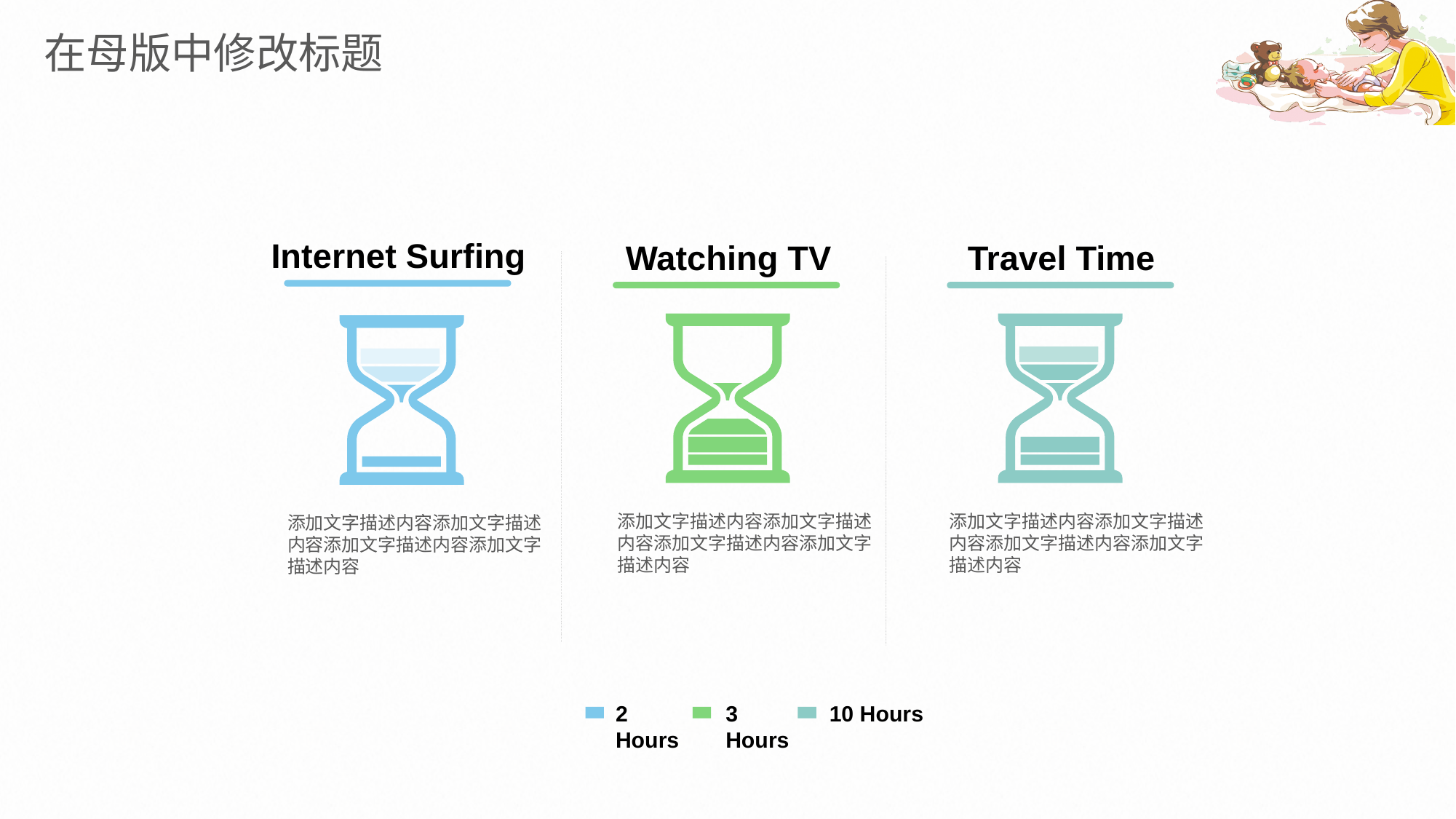

Internet Surfing
Watching TV
Travel Time

添加文字描述内容添加文字描述内容添加文字描述内容添加文字描述内容
添加文字描述内容添加文字描述内容添加文字描述内容添加文字描述内容
添加文字描述内容添加文字描述内容添加文字描述内容添加文字描述内容
2 Hours

3 Hours

10 Hours